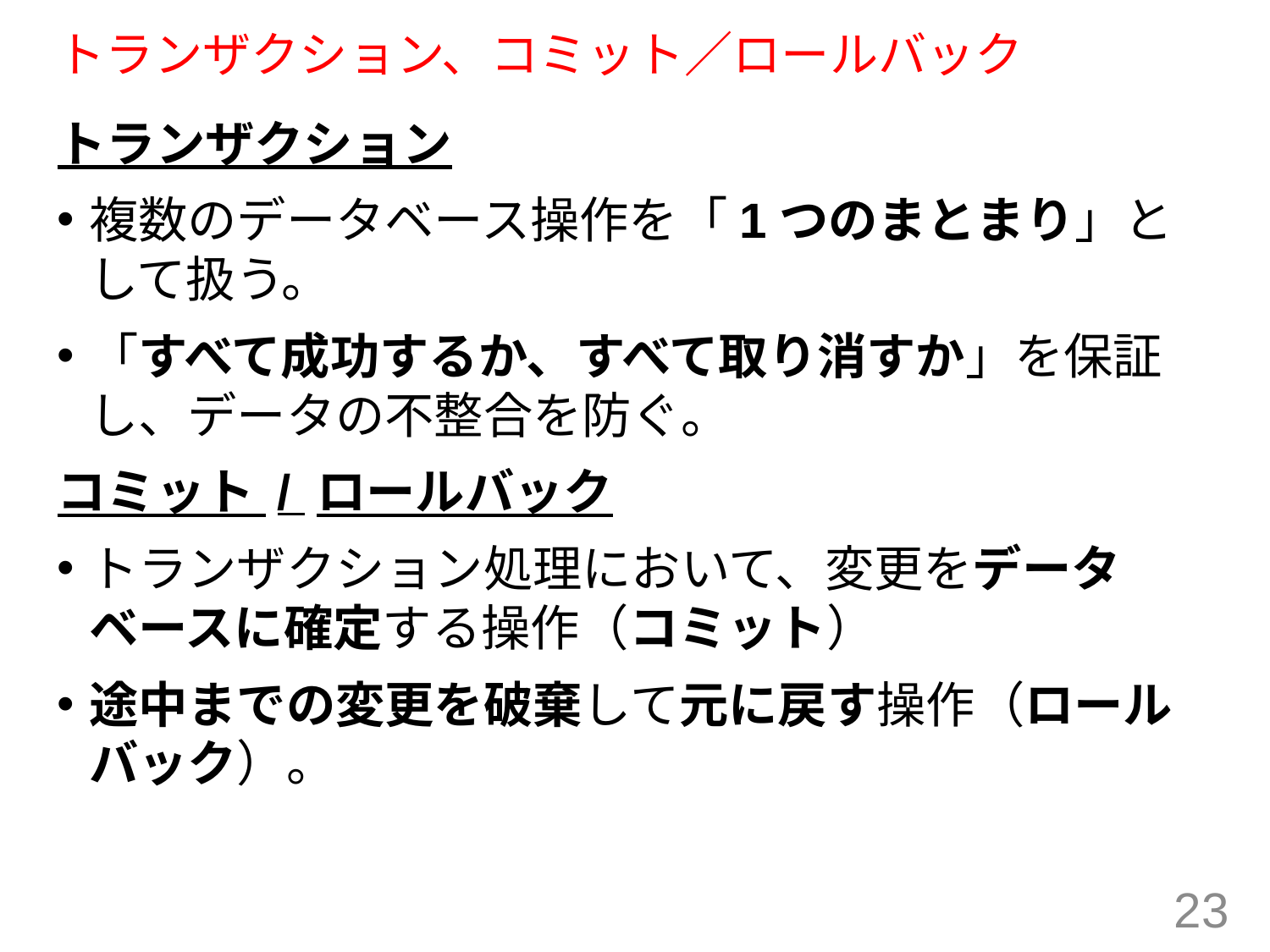

# トランザクション、コミット／ロールバック
トランザクション
複数のデータベース操作を「1つのまとまり」として扱う。
「すべて成功するか、すべて取り消すか」を保証し、データの不整合を防ぐ。
コミット / ロールバック
トランザクション処理において、変更をデータベースに確定する操作（コミット）
途中までの変更を破棄して元に戻す操作（ロールバック）。
23